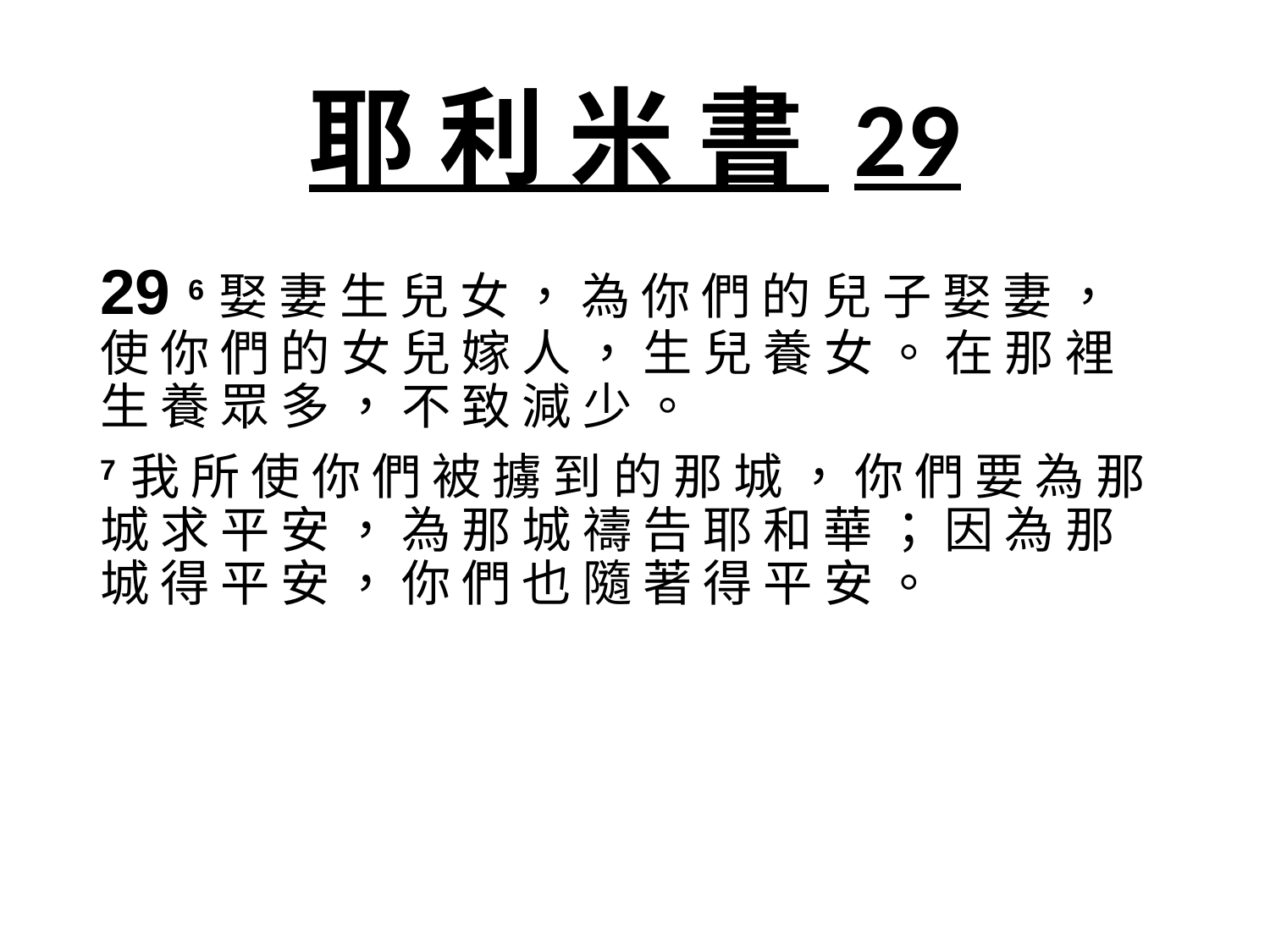

# 耶 利 米 書 29
29 6 娶 妻 生 兒 女 ， 為 你 們 的 兒 子 娶 妻 ， 使 你 們 的 女 兒 嫁 人 ， 生 兒 養 女 。 在 那 裡 生 養 眾 多 ， 不 致 減 少 。
7 我 所 使 你 們 被 擄 到 的 那 城 ， 你 們 要 為 那 城 求 平 安 ， 為 那 城 禱 告 耶 和 華 ； 因 為 那 城 得 平 安 ， 你 們 也 隨 著 得 平 安 。